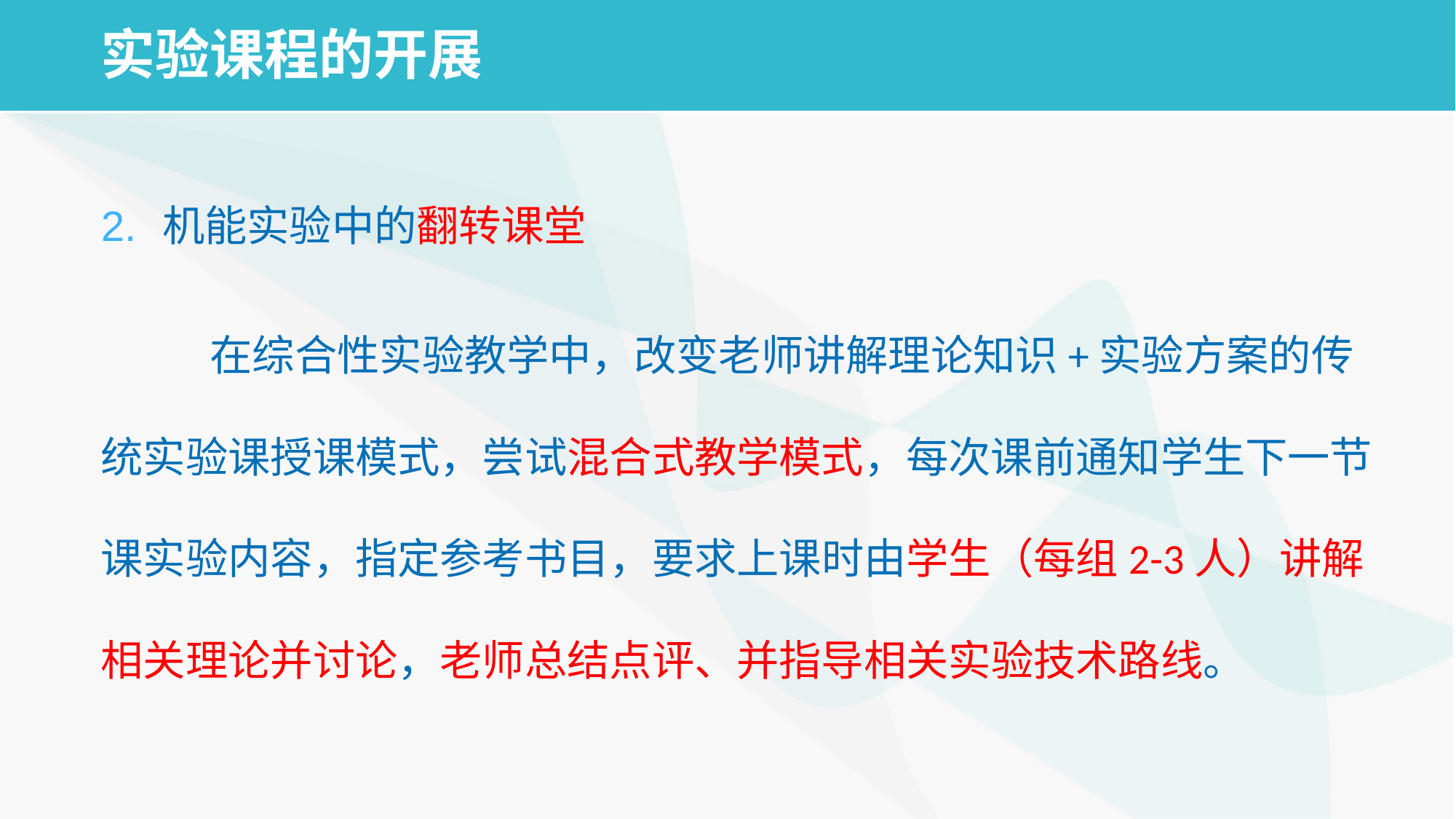

# 实验课程的开展
机能实验中的翻转课堂
	在综合性实验教学中，改变老师讲解理论知识+实验方案的传统实验课授课模式，尝试混合式教学模式，每次课前通知学生下一节课实验内容，指定参考书目，要求上课时由学生（每组2-3人）讲解相关理论并讨论，老师总结点评、并指导相关实验技术路线。